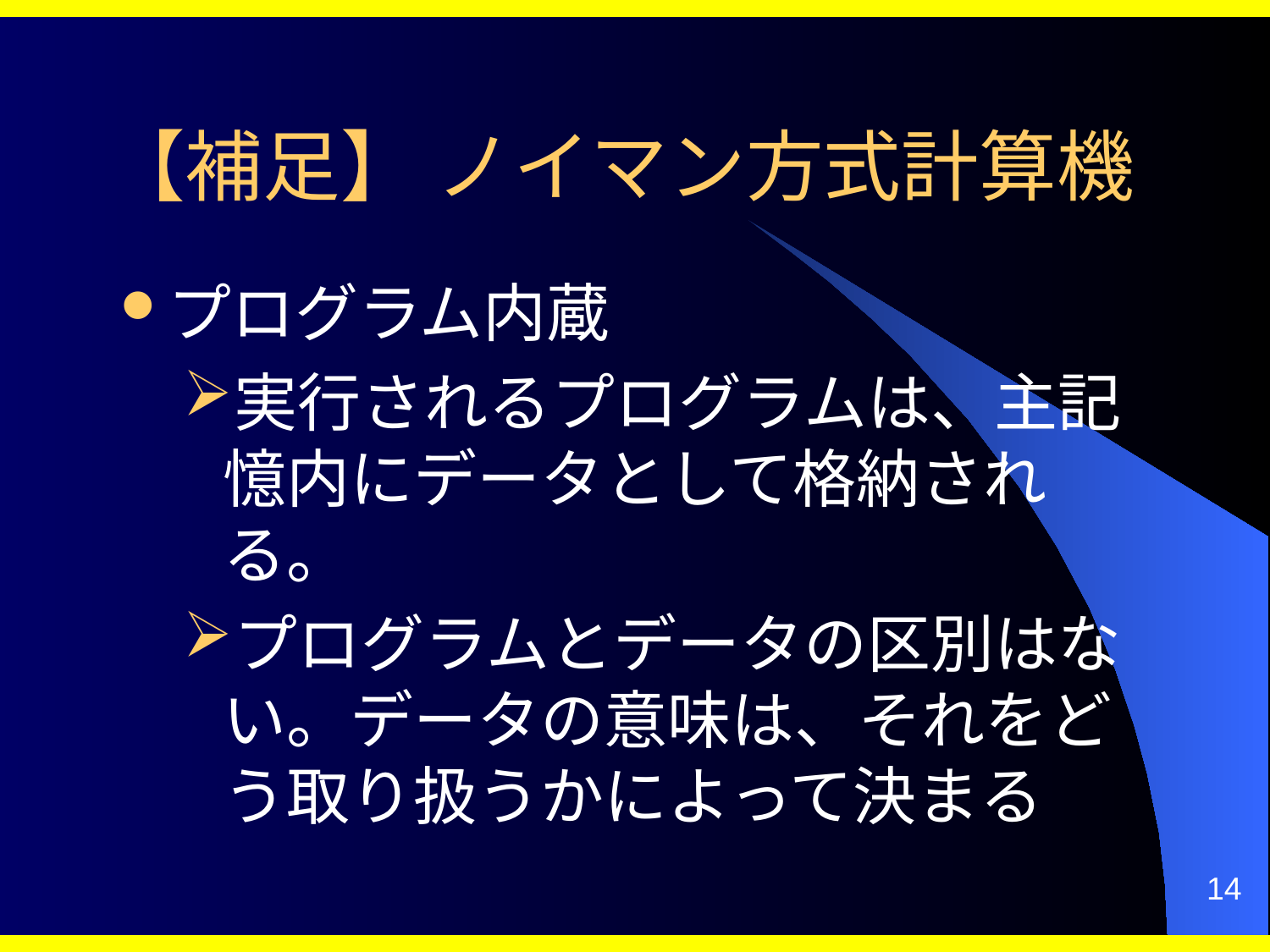

# 【補足】 ノイマン方式計算機
プログラム内蔵
実行されるプログラムは、主記憶内にデータとして格納される。
プログラムとデータの区別はない。データの意味は、それをどう取り扱うかによって決まる
14